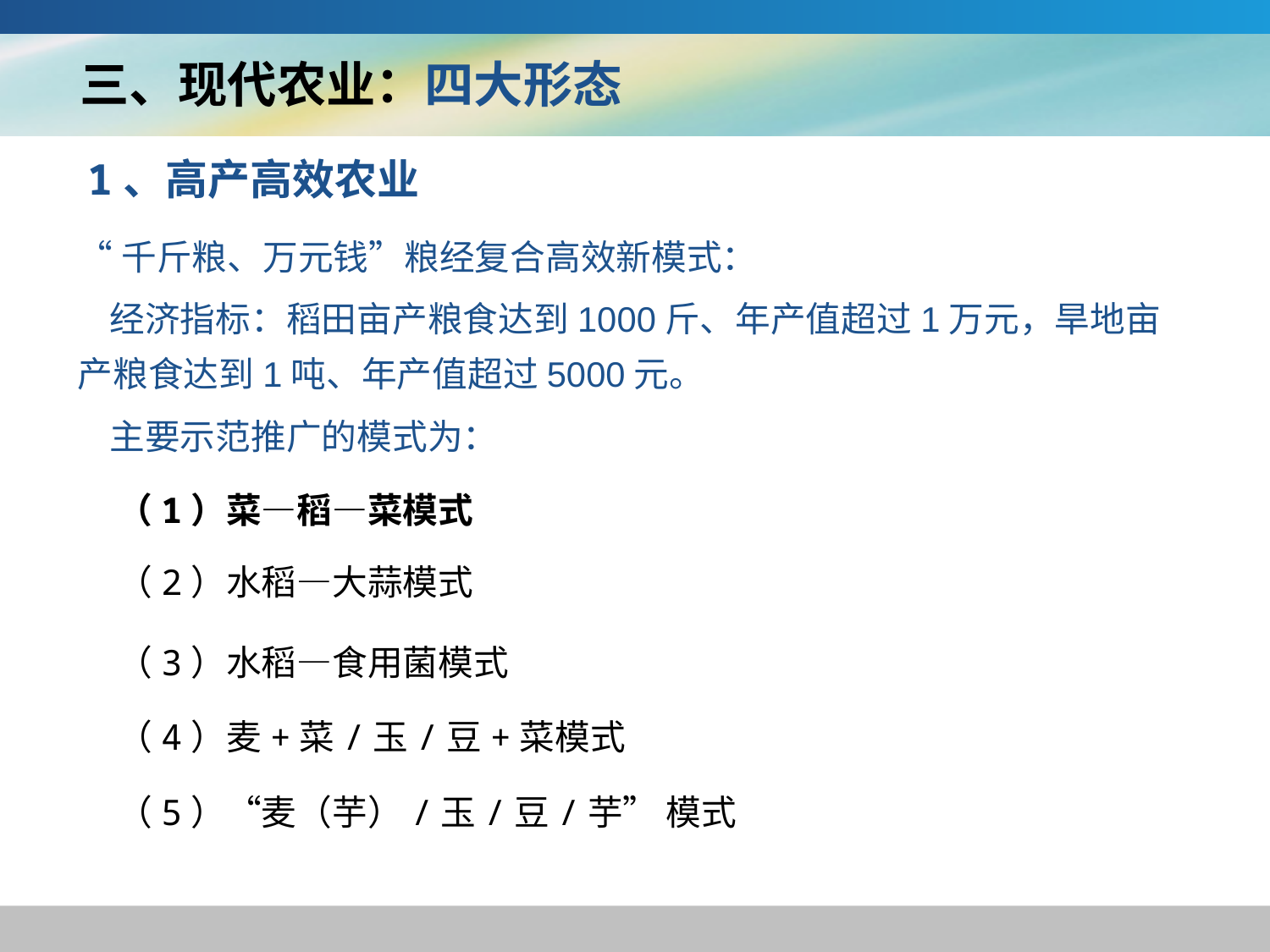

三、现代农业：四大形态
1、高产高效农业
“千斤粮、万元钱”粮经复合高效新模式：
   经济指标：稻田亩产粮食达到1000斤、年产值超过1万元，旱地亩产粮食达到1吨、年产值超过5000元。
   主要示范推广的模式为：
（1）菜—稻—菜模式
（2）水稻—大蒜模式
（3）水稻—食用菌模式
（4）麦+菜/玉/豆+菜模式
（5）“麦（芋）/玉/豆/芋” 模式